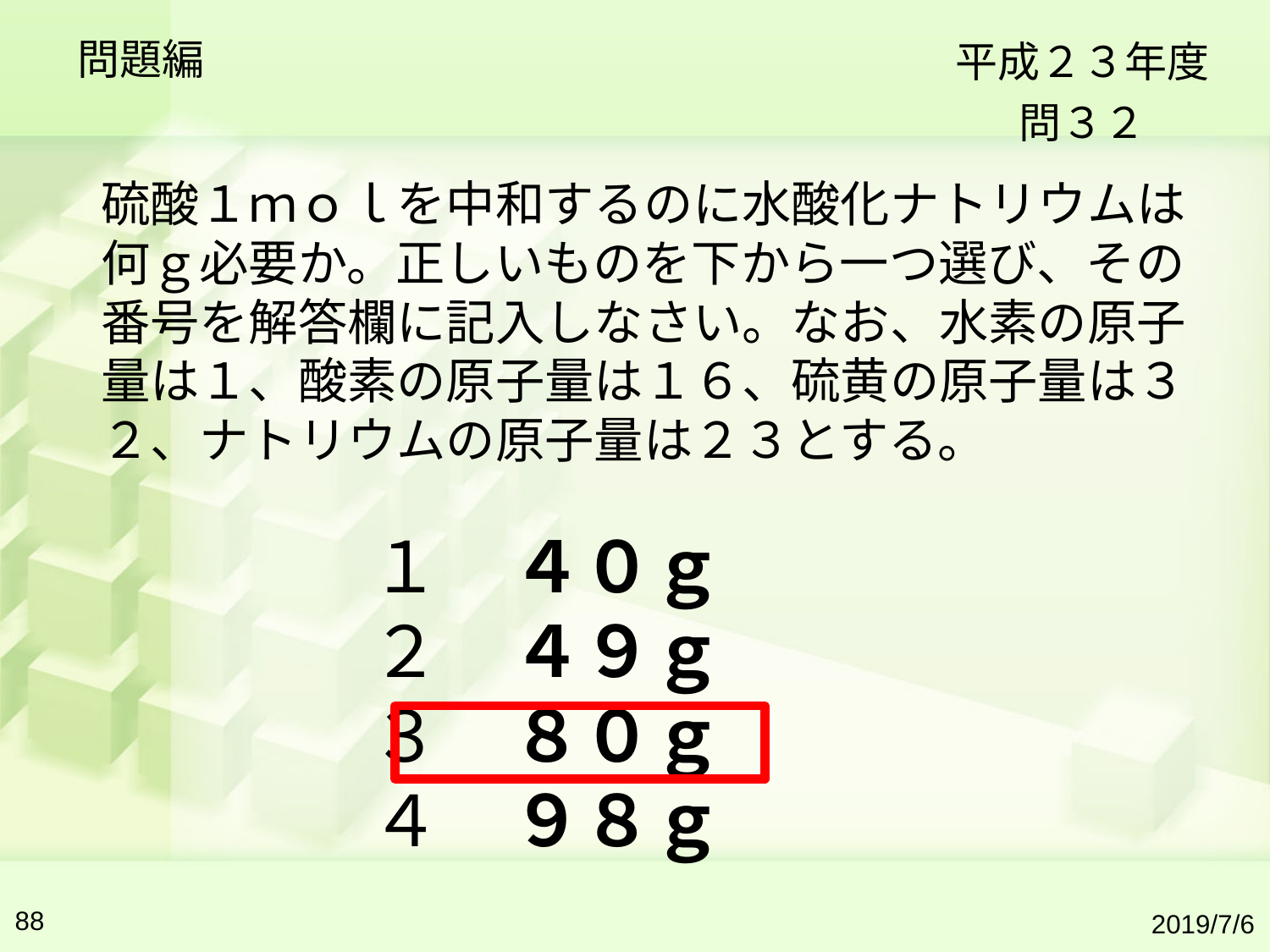

問題編
平成２３年度
問３２
硫酸１ｍｏｌを中和するのに水酸化ナトリウムは何ｇ必要か。正しいものを下から一つ選び、その番号を解答欄に記入しなさい。なお、水素の原子量は１、酸素の原子量は１６、硫黄の原子量は３２、ナトリウムの原子量は２３とする。
１　４０ｇ
２　４９ｇ
３　８０ｇ
４　９８ｇ

88
2019/7/6